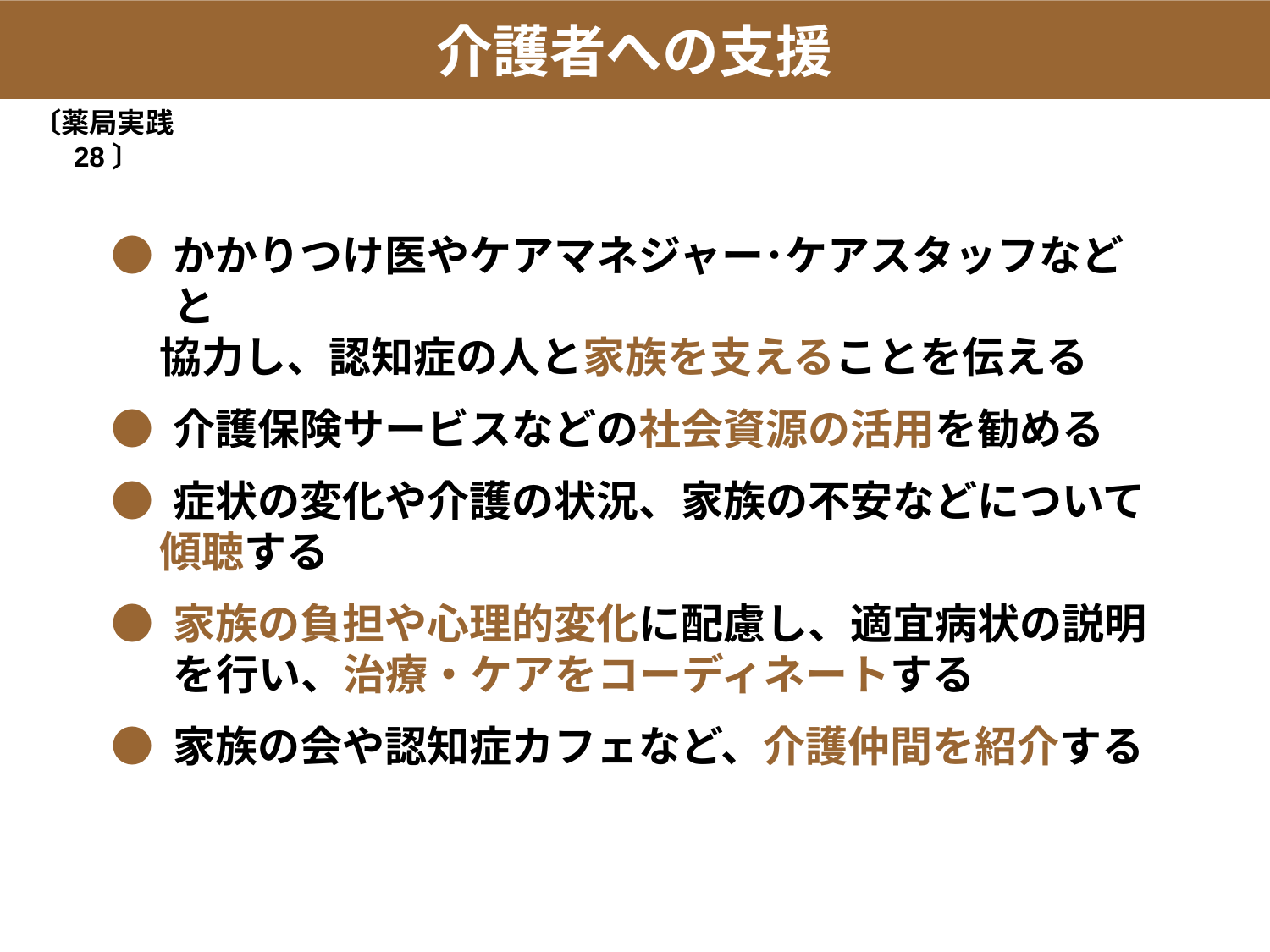

介護者への支援
〔薬局実践28〕
● かかりつけ医やケアマネジャー･ケアスタッフなどと
    協力し、認知症の人と家族を支えることを伝える
● 介護保険サービスなどの社会資源の活用を勧める
● 症状の変化や介護の状況、家族の不安などについて
    傾聴する
● 家族の負担や心理的変化に配慮し、適宜病状の説明を行い、治療・ケアをコーディネートする
● 家族の会や認知症カフェなど、介護仲間を紹介する